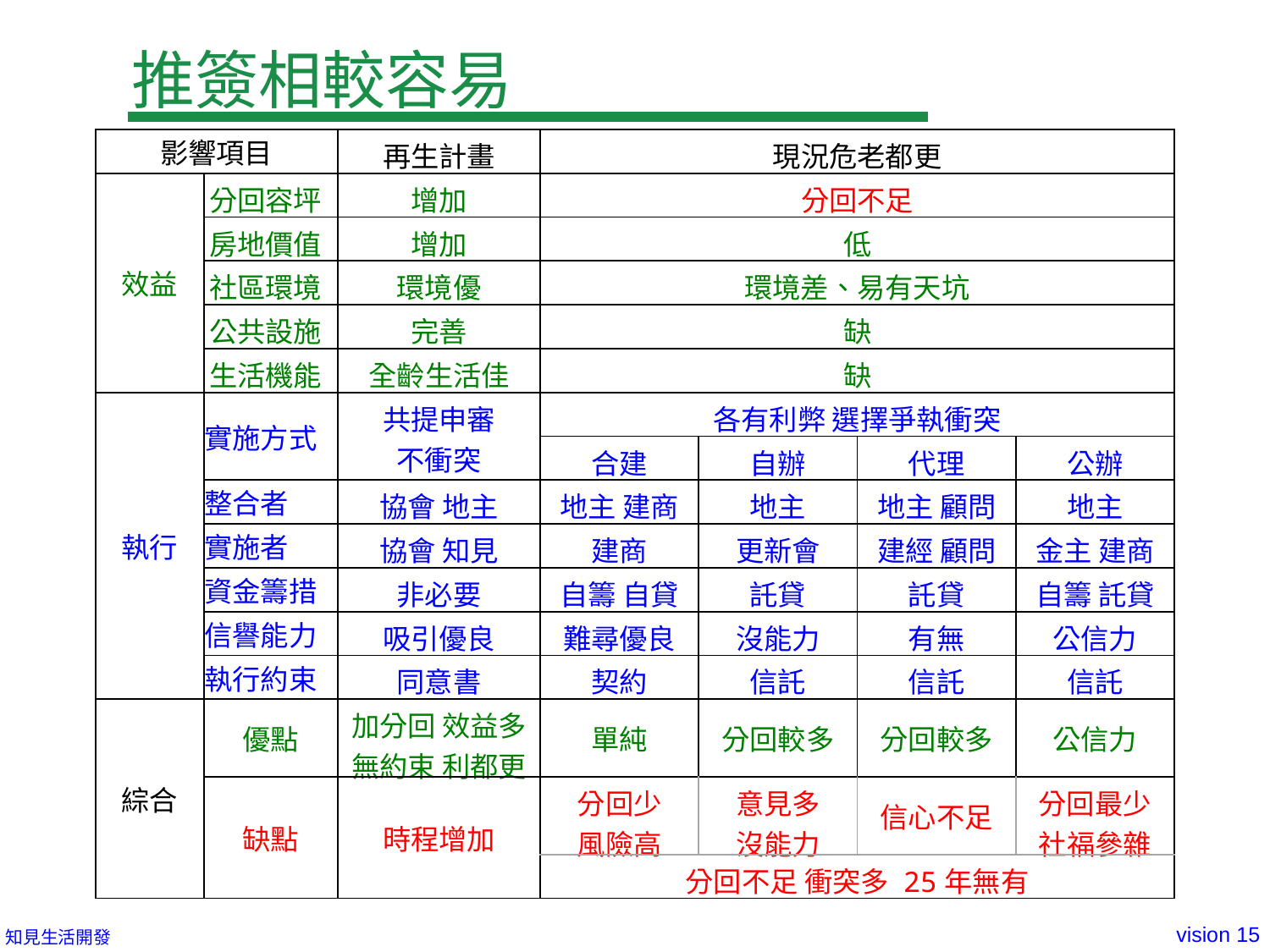

# 推簽相較容易
| 影響項目 |  | 再生計畫 | 現況危老都更 |  |  |  |
| --- | --- | --- | --- | --- | --- | --- |
| 效益 | 分回容坪 | 增加 | 分回不足 |  |  |  |
|  | 房地價值 | 增加 | 低 |  |  |  |
|  | 社區環境 | 環境優 | 環境差、易有天坑 |  |  |  |
|  | 公共設施 | 完善 | 缺 |  |  |  |
|  | 生活機能 | 全齡生活佳 | 缺 |  |  |  |
| 執行 | 實施方式 | 共提申審 不衝突 | 各有利弊 選擇爭執衝突 |  |  |  |
|  |  |  | 合建 | 自辦 | 代理 | 公辦 |
|  | 整合者 | 協會 地主 | 地主 建商 | 地主 | 地主 顧問 | 地主 |
|  | 實施者 | 協會 知見 | 建商 | 更新會 | 建經 顧問 | 金主 建商 |
|  | 資金籌措 | 非必要 | 自籌 自貸 | 託貸 | 託貸 | 自籌 託貸 |
|  | 信譽能力 | 吸引優良 | 難尋優良 | 沒能力 | 有無 | 公信力 |
|  | 執行約束 | 同意書 | 契約 | 信託 | 信託 | 信託 |
| 綜合 | 優點 | 加分回 效益多 無約束 利都更 | 單純 | 分回較多 | 分回較多 | 公信力 |
|  | 缺點 | 時程增加 | 分回少 風險高 | 意見多 沒能力 | 信心不足 | 分回最少 社福參雜 |
|  |  |  | 分回不足 衝突多 25年無有 |  |  |  |